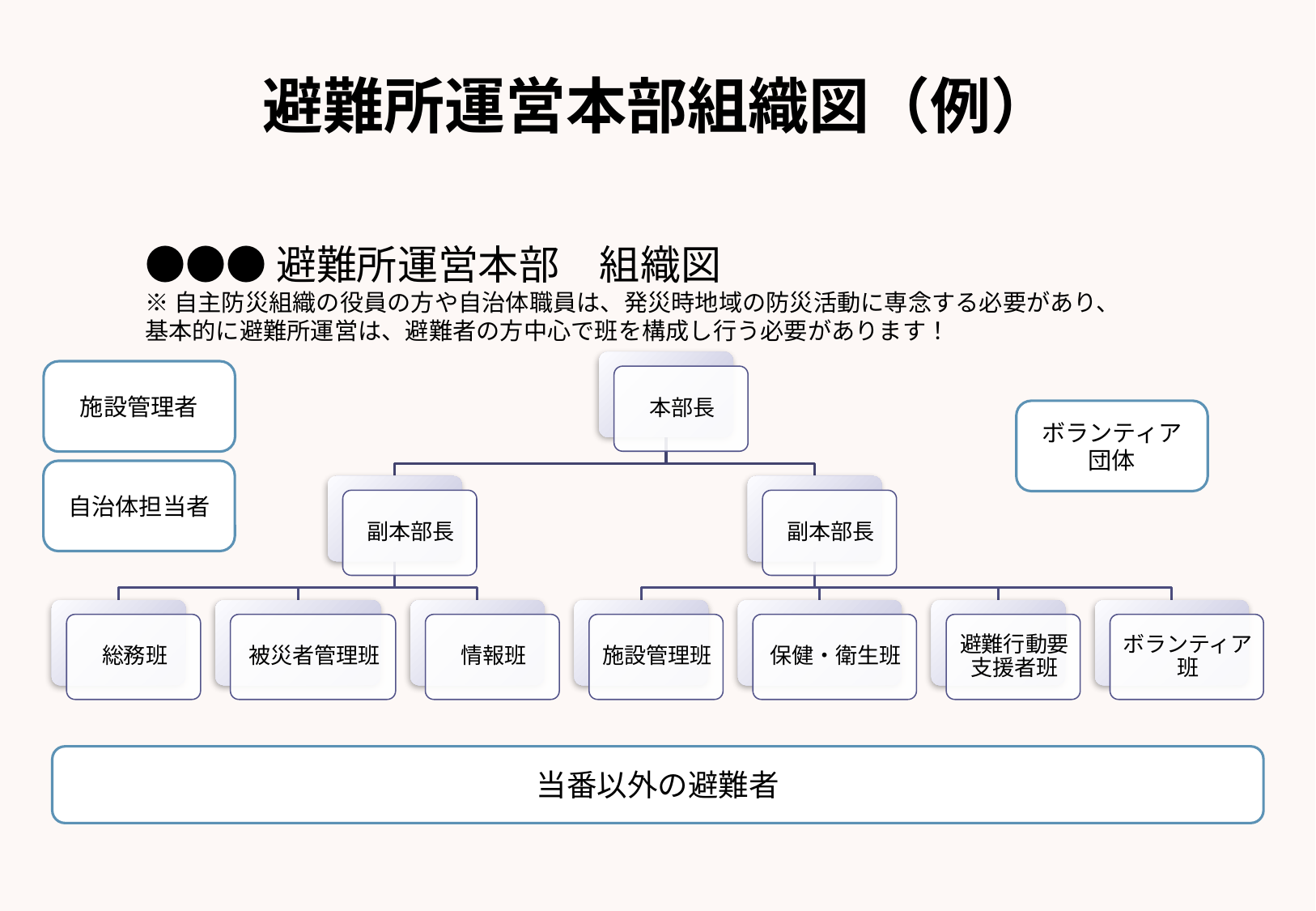

# 避難所運営本部組織図（例）
●●●避難所運営本部　組織図
※自主防災組織の役員の方や自治体職員は、発災時地域の防災活動に専念する必要があり、基本的に避難所運営は、避難者の方中心で班を構成し行う必要があります！
本部長
副本部長
総務班
被災者管理班
情報班
副本部長
施設管理班
保健・衛生班
避難行動要支援者班
ボランティア班
施設管理者
ボランティア団体
自治体担当者
当番以外の避難者